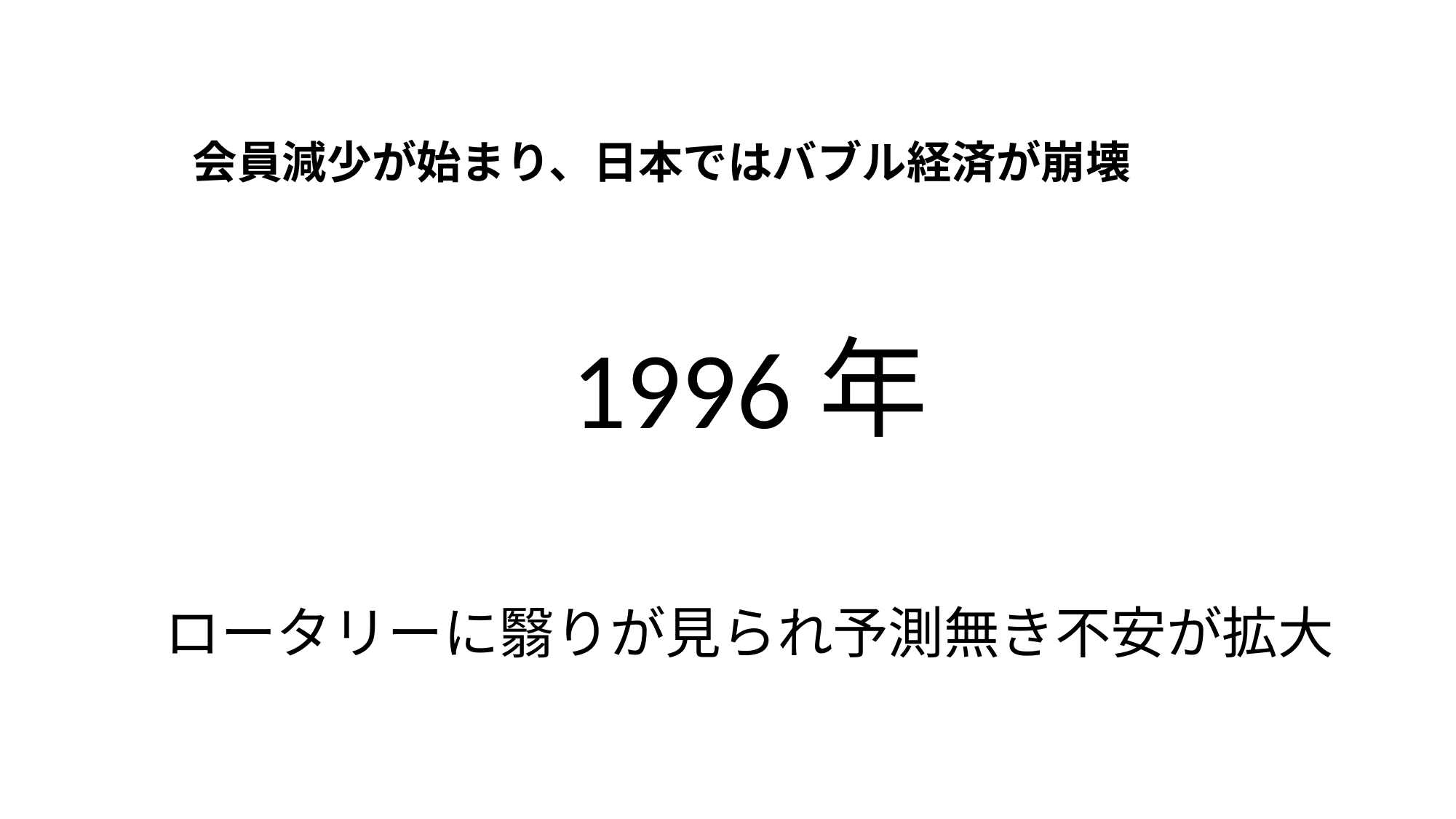

# 会員減少が始まり、日本ではバブル経済が崩壊
1996年
ロータリーに翳りが見られ予測無き不安が拡大